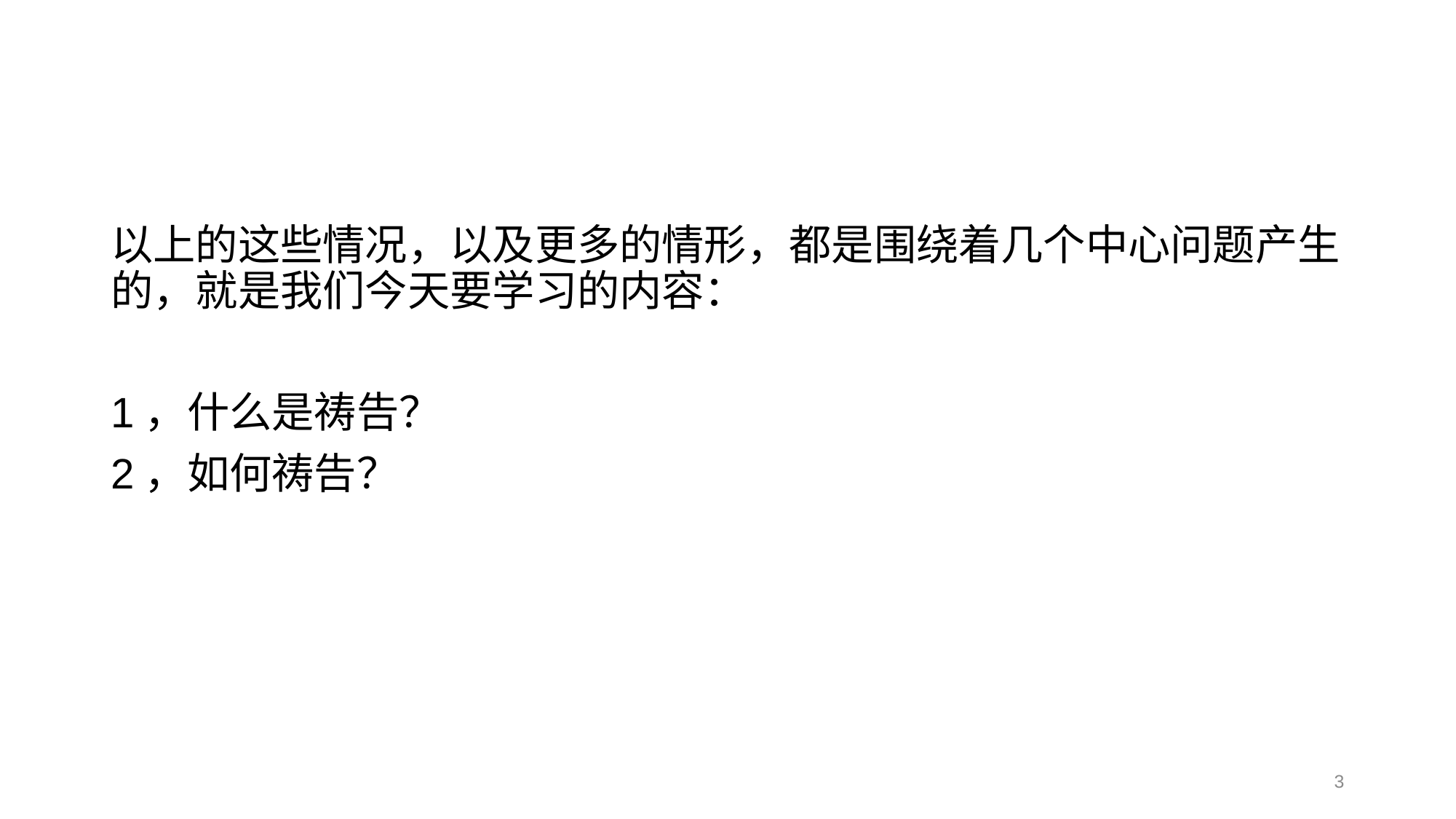

以上的这些情况，以及更多的情形，都是围绕着几个中心问题产生的，就是我们今天要学习的内容：

1，什么是祷告？
2，如何祷告？

3